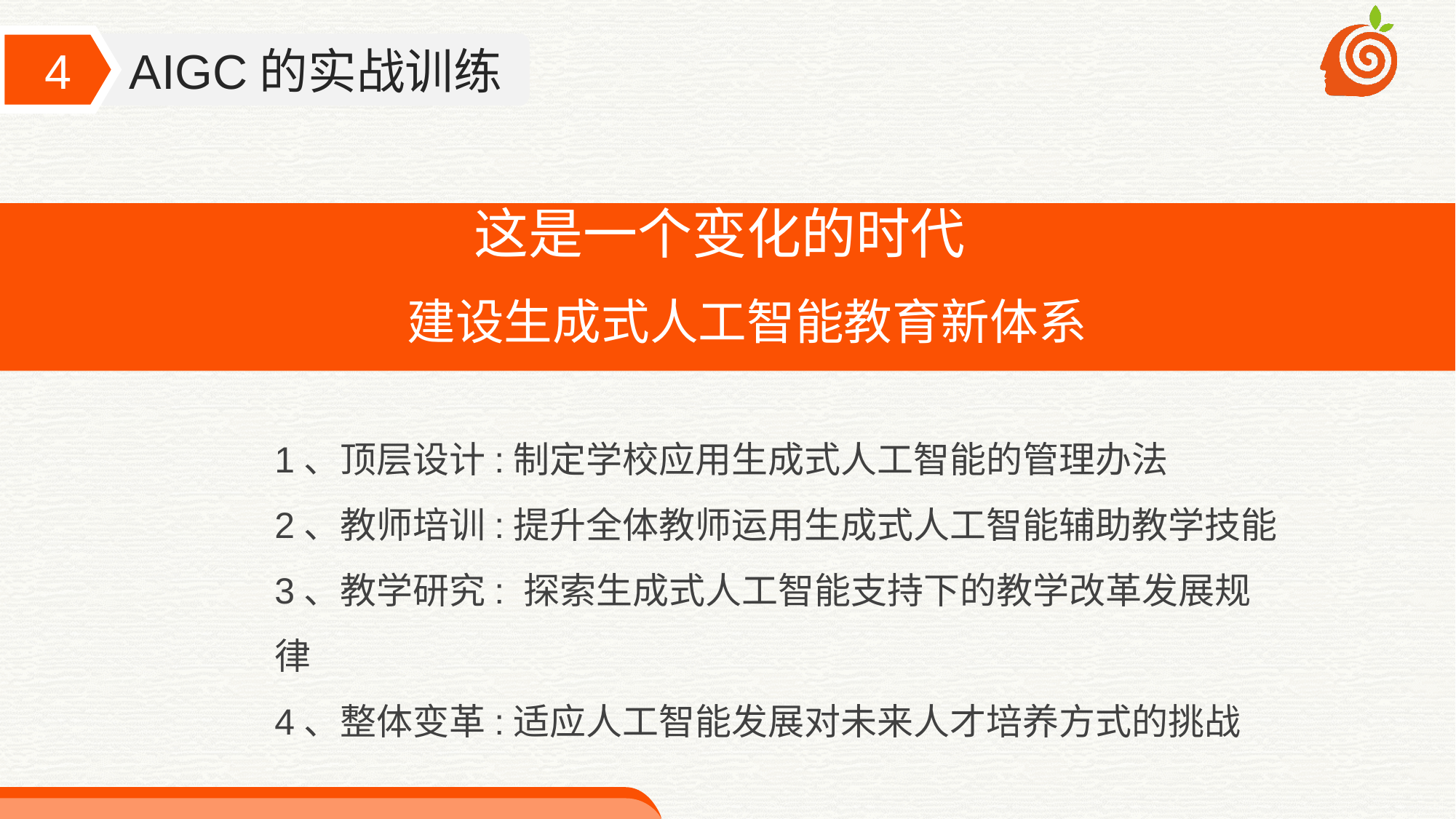

这是一个变化的时代

建设生成式人工智能教育新体系
1、顶层设计:制定学校应用生成式人工智能的管理办法
2、教师培训:提升全体教师运用生成式人工智能辅助教学技能
3、教学研究: 探索生成式人工智能支持下的教学改革发展规律
4、整体变革:适应人工智能发展对未来人才培养方式的挑战